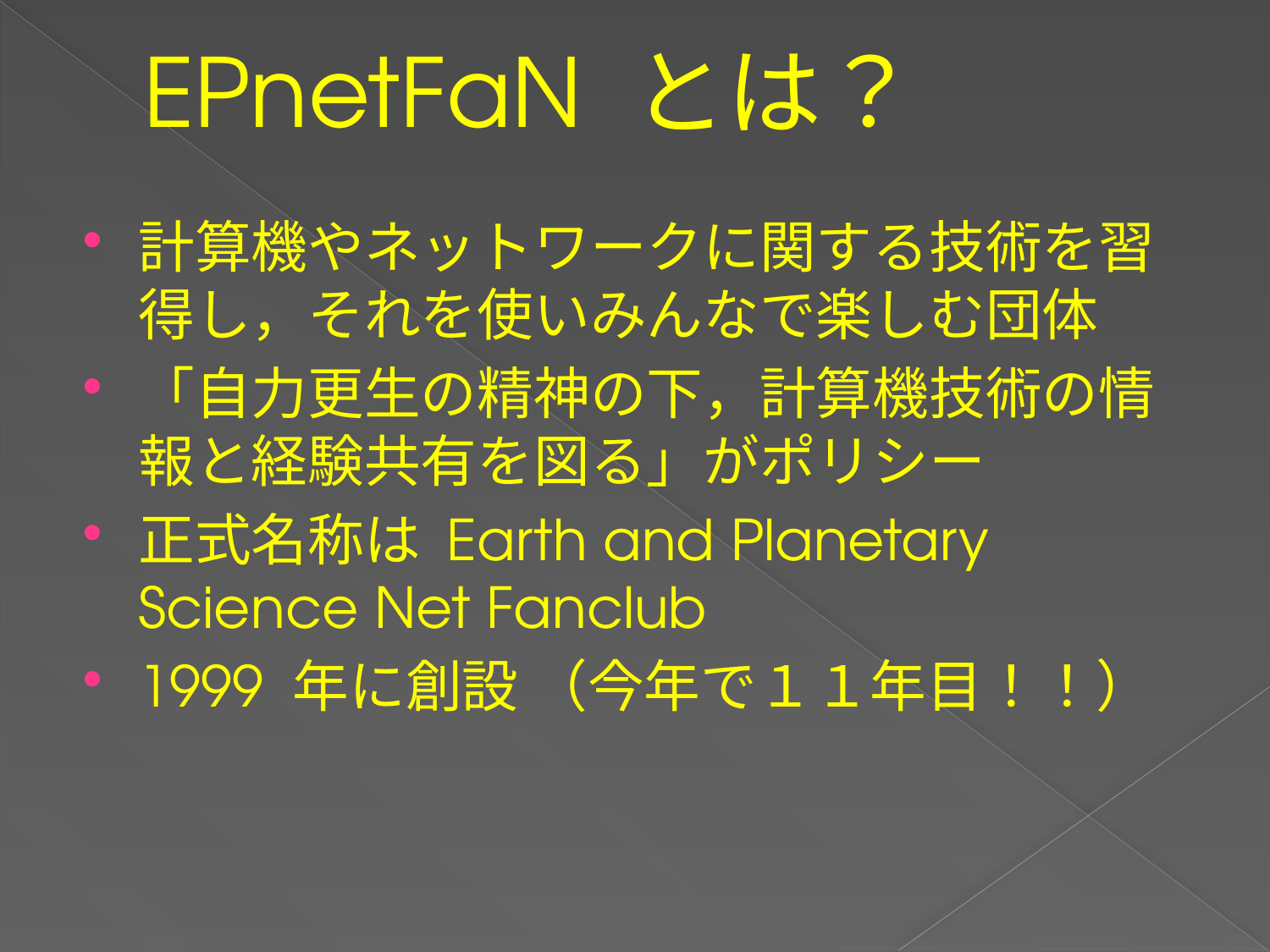

# EPnetFaN とは？
計算機やネットワークに関する技術を習得し，それを使いみんなで楽しむ団体
「自力更生の精神の下，計算機技術の情報と経験共有を図る」がポリシー
正式名称は Earth and Planetary Science Net Fanclub
1999 年に創設 （今年で１１年目！！）